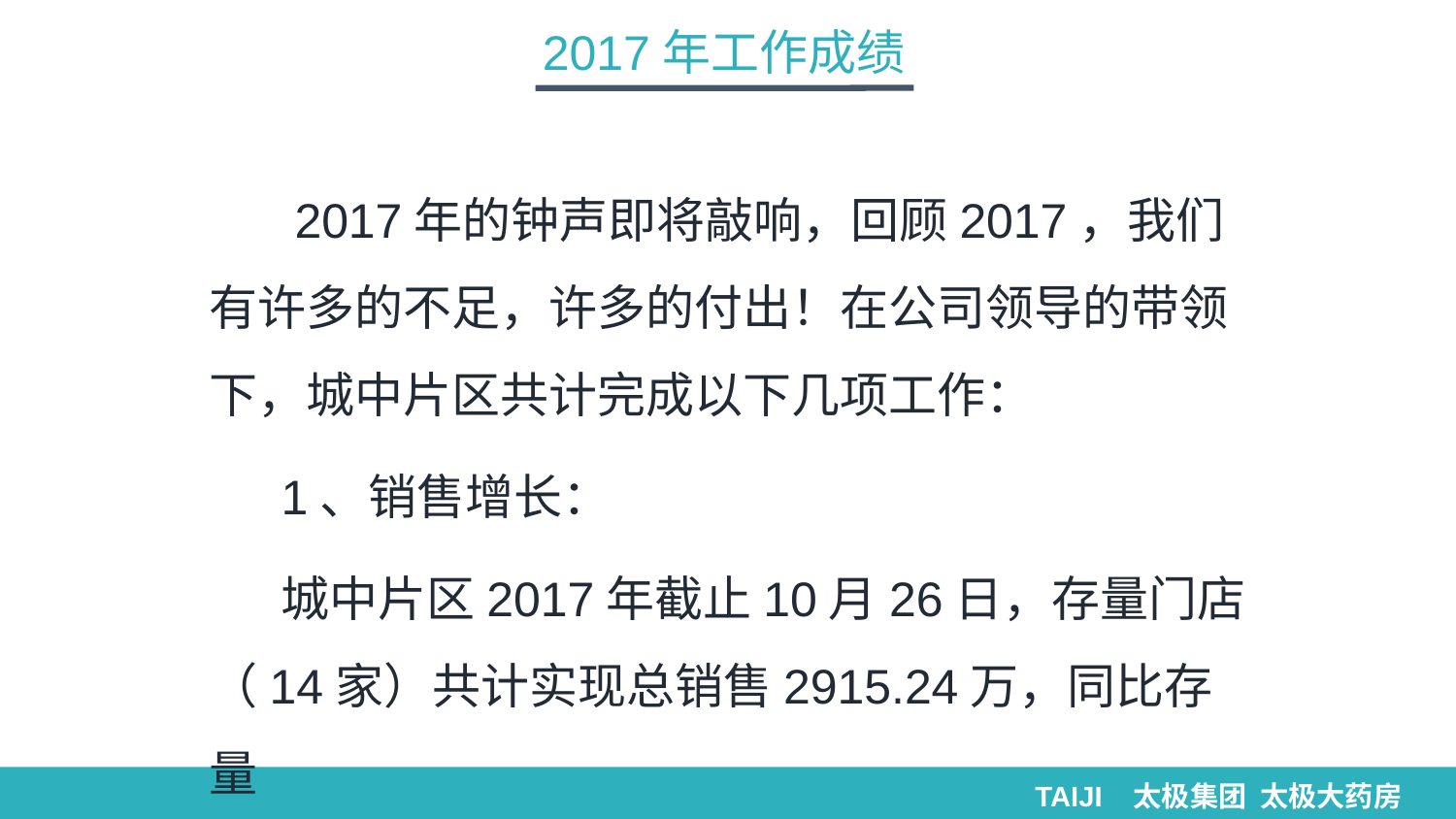

2017年工作成绩
 2017年的钟声即将敲响，回顾2017，我们有许多的不足，许多的付出！在公司领导的带领下，城中片区共计完成以下几项工作：
1、销售增长：
城中片区2017年截止10月26日，存量门店（14家）共计实现总销售2915.24万，同比存量

TAIJI   太极集团  太极大药房